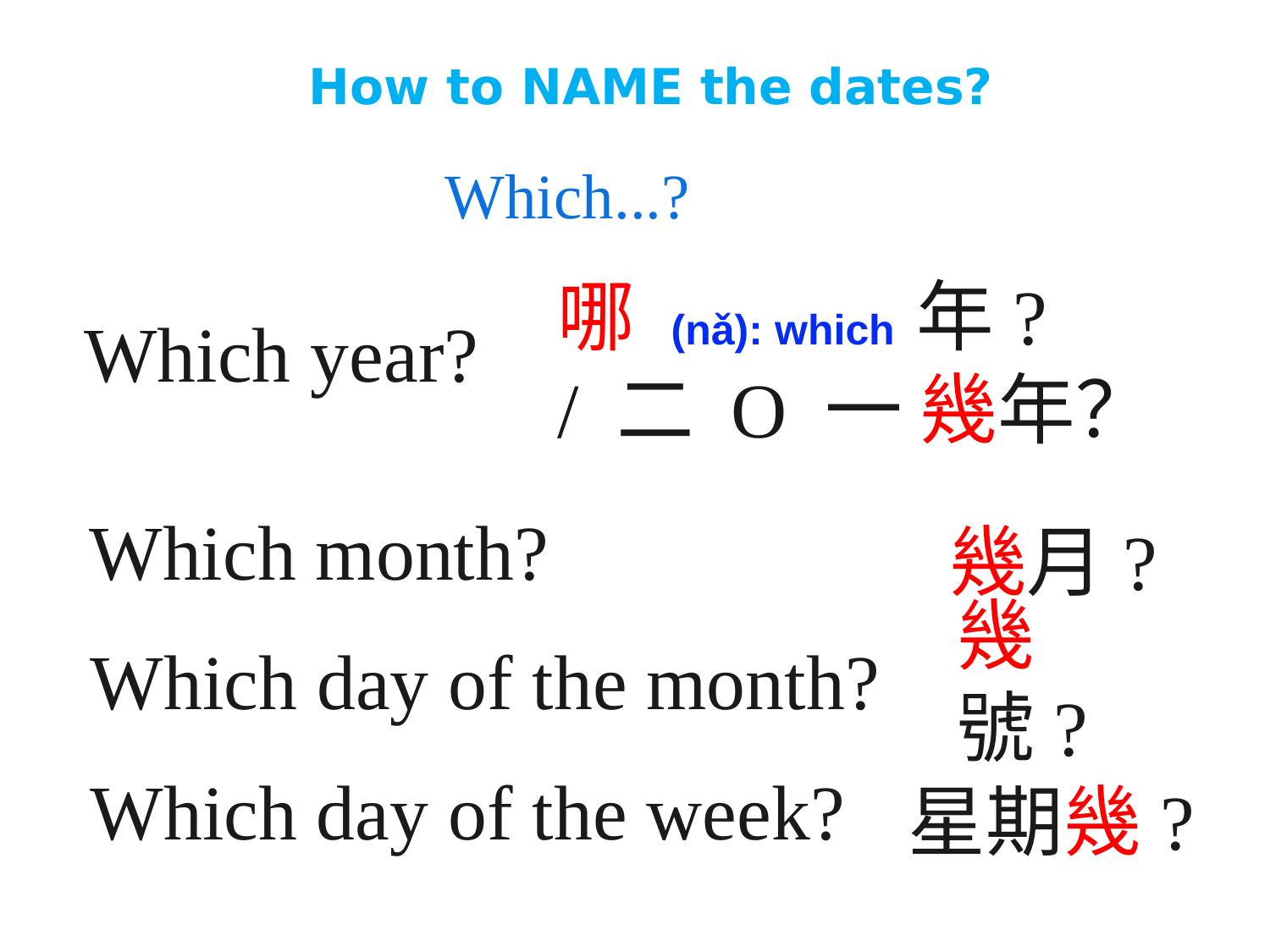

# How to NAME the dates?
 Which...?
哪 (nǎ): which 年?
/ 二 O 一 幾年？
Which year?
Which month?
幾月?
Which day of the month?
幾號?
Which day of the week?
星期幾?